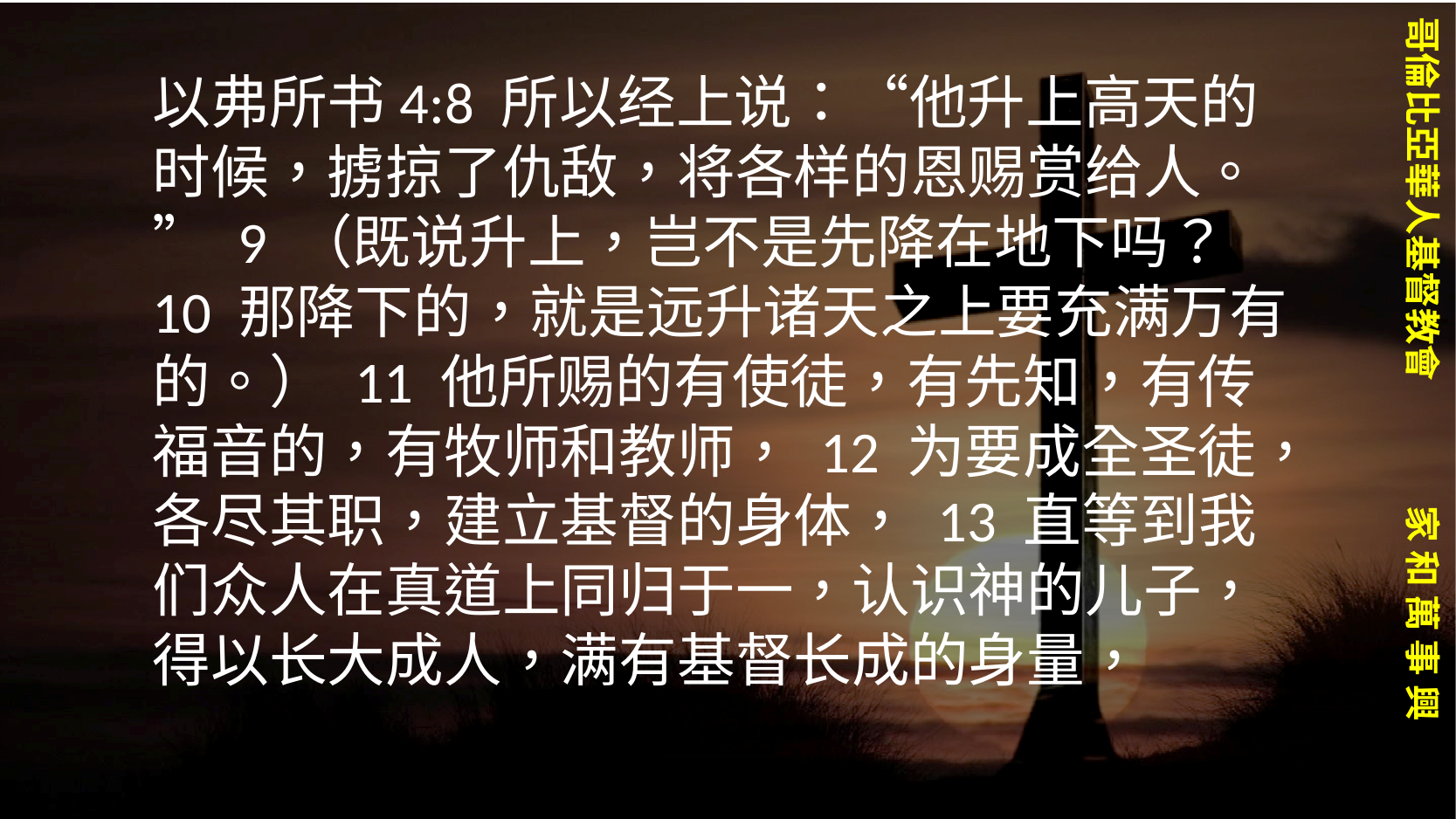

以弗所书4:8 所以经上说：“他升上高天的时候，掳掠了仇敌，将各样的恩赐赏给人。” 9 （既说升上，岂不是先降在地下吗？ 10 那降下的，就是远升诸天之上要充满万有的。） 11 他所赐的有使徒，有先知，有传福音的，有牧师和教师， 12 为要成全圣徒，各尽其职，建立基督的身体， 13 直等到我们众人在真道上同归于一，认识神的儿子，得以长大成人，满有基督长成的身量，